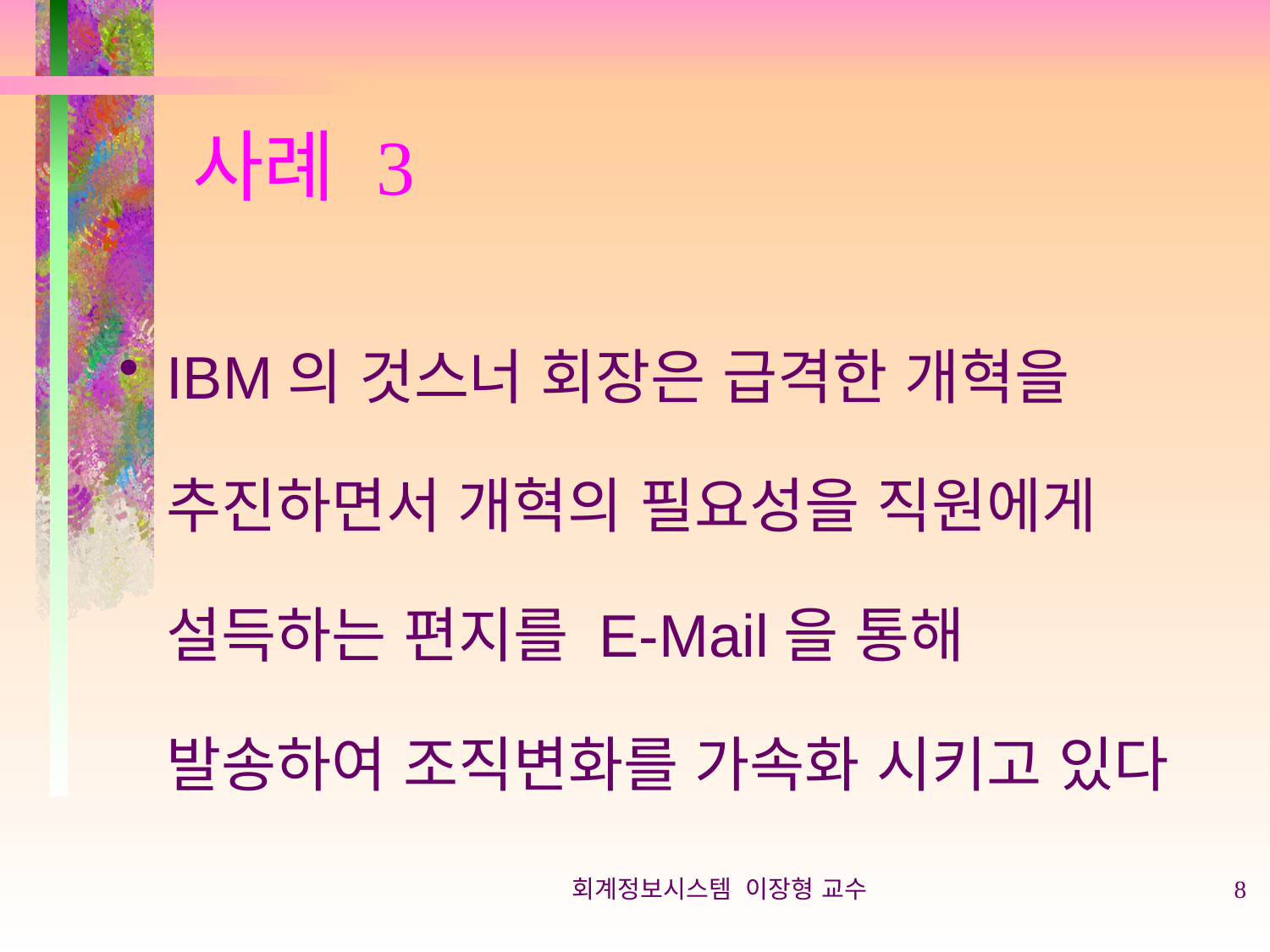

# 사례 3
IBM의 것스너 회장은 급격한 개혁을  추진하면서 개혁의 필요성을 직원에게 설득하는 편지를 E-Mail을 통해 발송하여 조직변화를 가속화 시키고 있다
회계정보시스템  이장형 교수
8